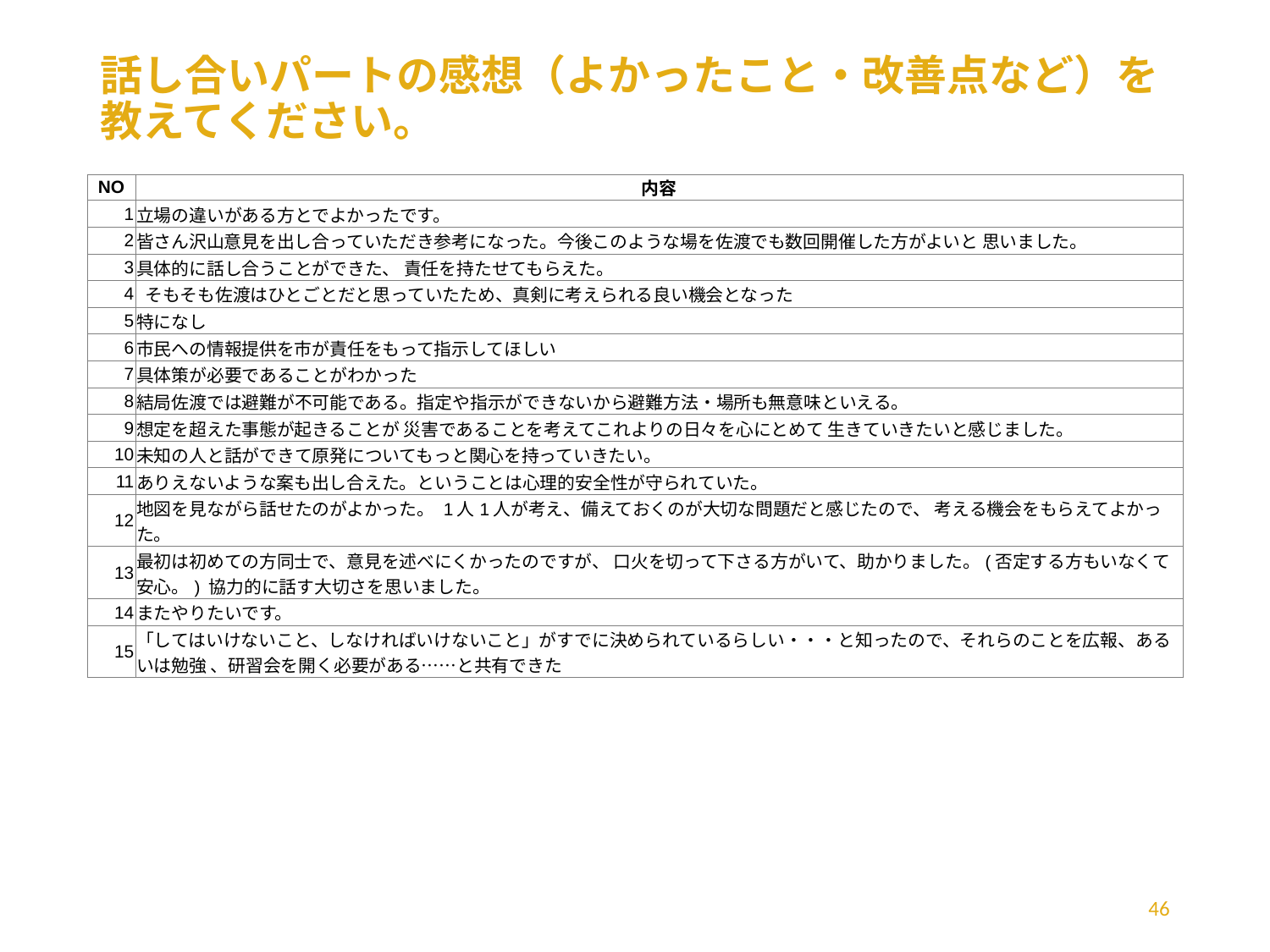

# 話し合いパートの感想（よかったこと・改善点など）を教えてください。
| NO | 内容 |
| --- | --- |
| 1 | 立場の違いがある方とでよかったです。 |
| 2 | 皆さん沢山意見を出し合っていただき参考になった。今後このような場を佐渡でも数回開催した方がよいと 思いました。 |
| 3 | 具体的に話し合うことができた、 責任を持たせてもらえた。 |
| 4 | そもそも佐渡はひとごとだと思っていたため、真剣に考えられる良い機会となった |
| 5 | 特になし |
| 6 | 市民への情報提供を市が責任をもって指示してほしい |
| 7 | 具体策が必要であることがわかった |
| 8 | 結局佐渡では避難が不可能である。指定や指示ができないから避難方法・場所も無意味といえる。 |
| 9 | 想定を超えた事態が起きることが 災害であることを考えてこれよりの日々を心にとめて 生きていきたいと感じました。 |
| 10 | 未知の人と話ができて原発についてもっと関心を持っていきたい。 |
| 11 | ありえないような案も出し合えた。ということは心理的安全性が守られていた。 |
| 12 | 地図を見ながら話せたのがよかった。 1人1人が考え、備えておくのが大切な問題だと感じたので、 考える機会をもらえてよかった。 |
| 13 | 最初は初めての方同士で、意見を述べにくかったのですが、 口火を切って下さる方がいて、助かりました。(否定する方もいなくて安心。) 協力的に話す大切さを思いました。 |
| 14 | またやりたいです。 |
| 15 | 「してはいけないこと、しなければいけないこと」がすでに決められているらしい・・・と知ったので、それらのことを広報、あるいは勉強 、研習会を開く必要がある……と共有できた |
46